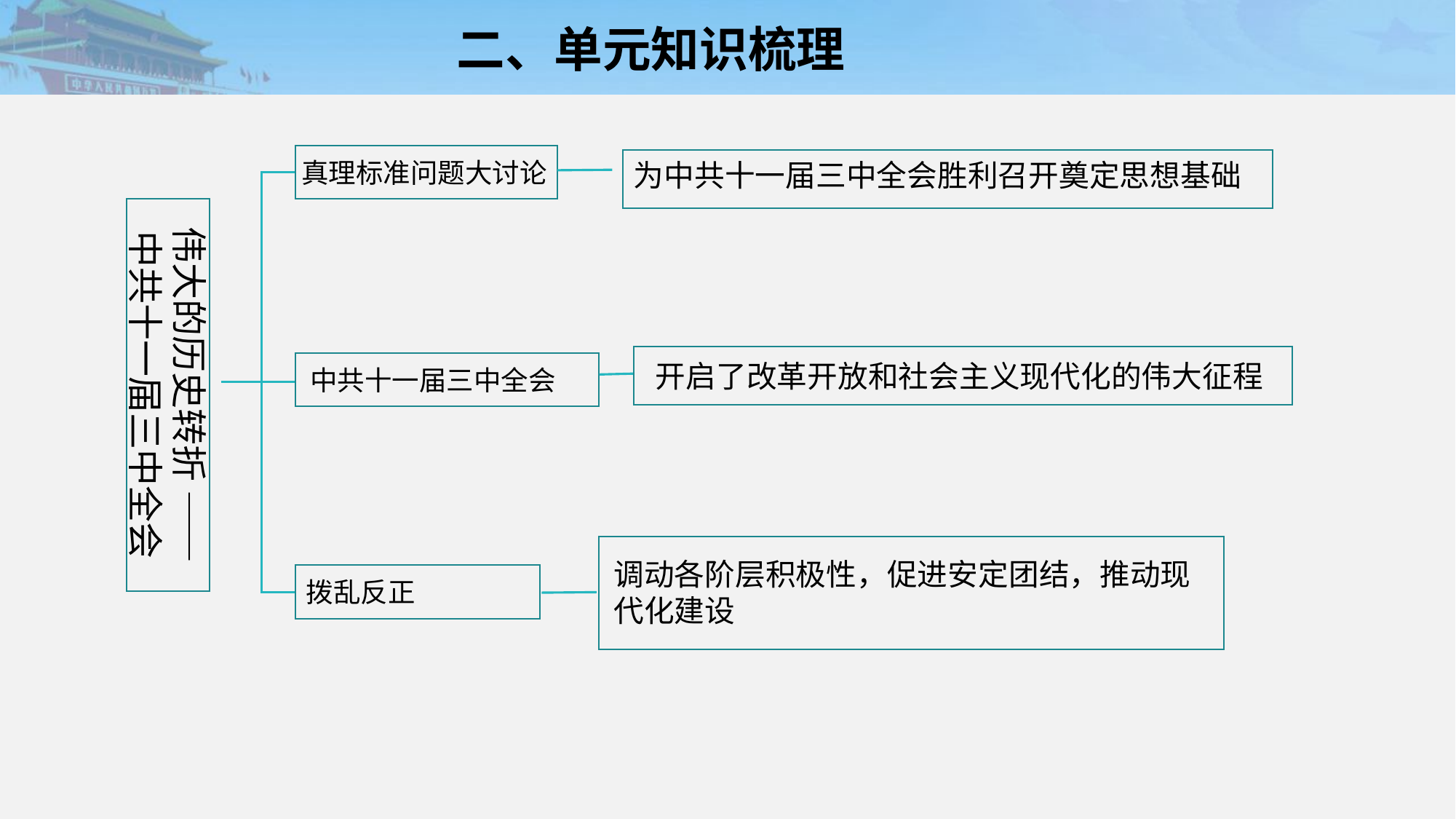

二、单元知识梳理

真理标准问题大讨论

为中共十一届三中全会胜利召开奠定思想基础

伟大的历史转折 —— 中共十一届三中全会

开启了改革开放和社会主义现代化的伟大征程

中共十一届三中全会

调动各阶层积极性，促进安定团结，推动现
代化建设

拨乱反正